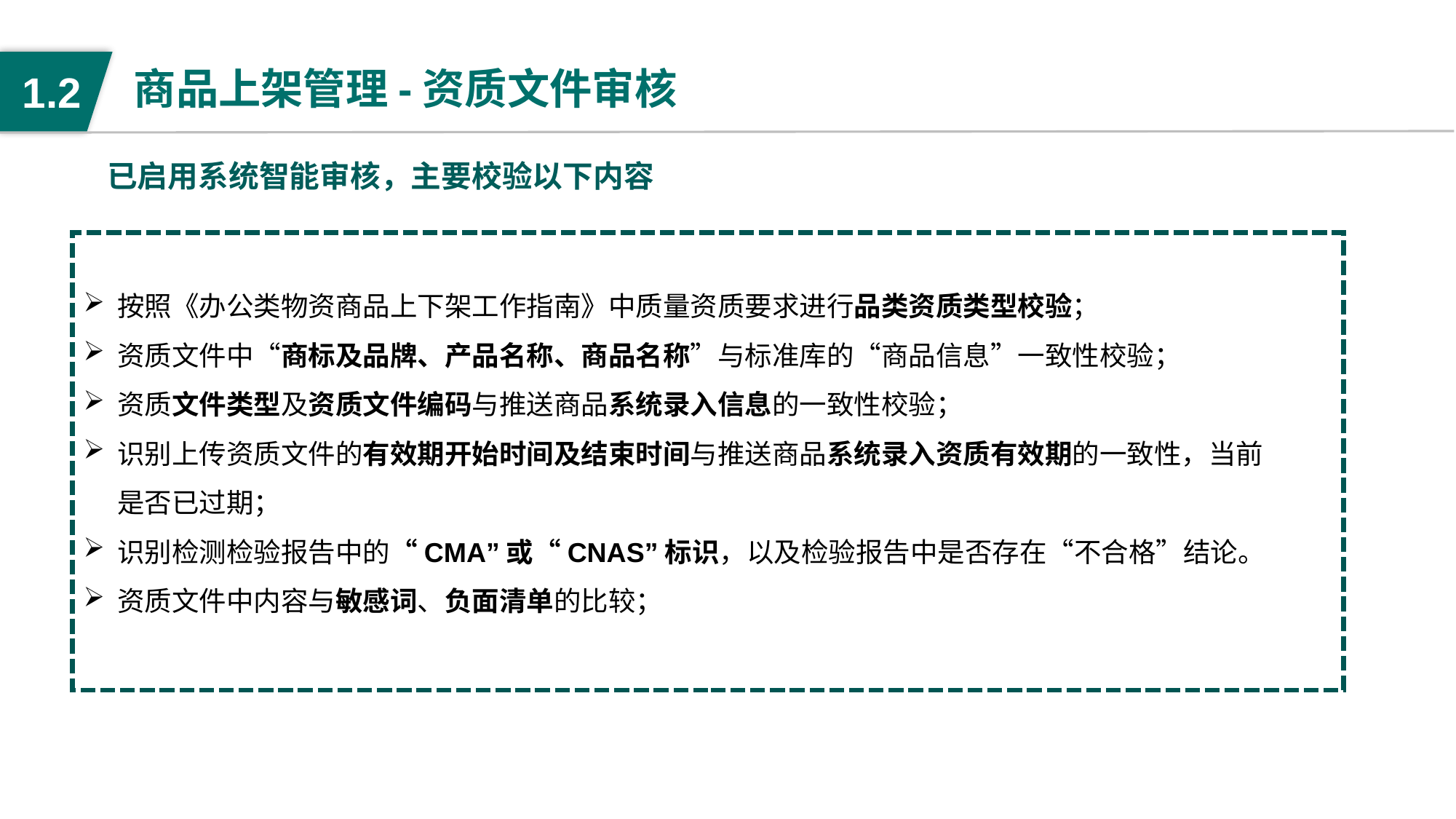

商品上架管理-资质文件审核

1.2
已启用系统智能审核，主要校验以下内容

按照《办公类物资商品上下架工作指南》中质量资质要求进行品类资质类型校验；
资质文件中“商标及品牌、产品名称、商品名称”与标准库的“商品信息”一致性校验；
资质文件类型及资质文件编码与推送商品系统录入信息的一致性校验；
识别上传资质文件的有效期开始时间及结束时间与推送商品系统录入资质有效期的一致性，当前是否已过期；
识别检测检验报告中的“CMA”或“CNAS”标识，以及检验报告中是否存在“不合格”结论。
资质文件中内容与敏感词、负面清单的比较；